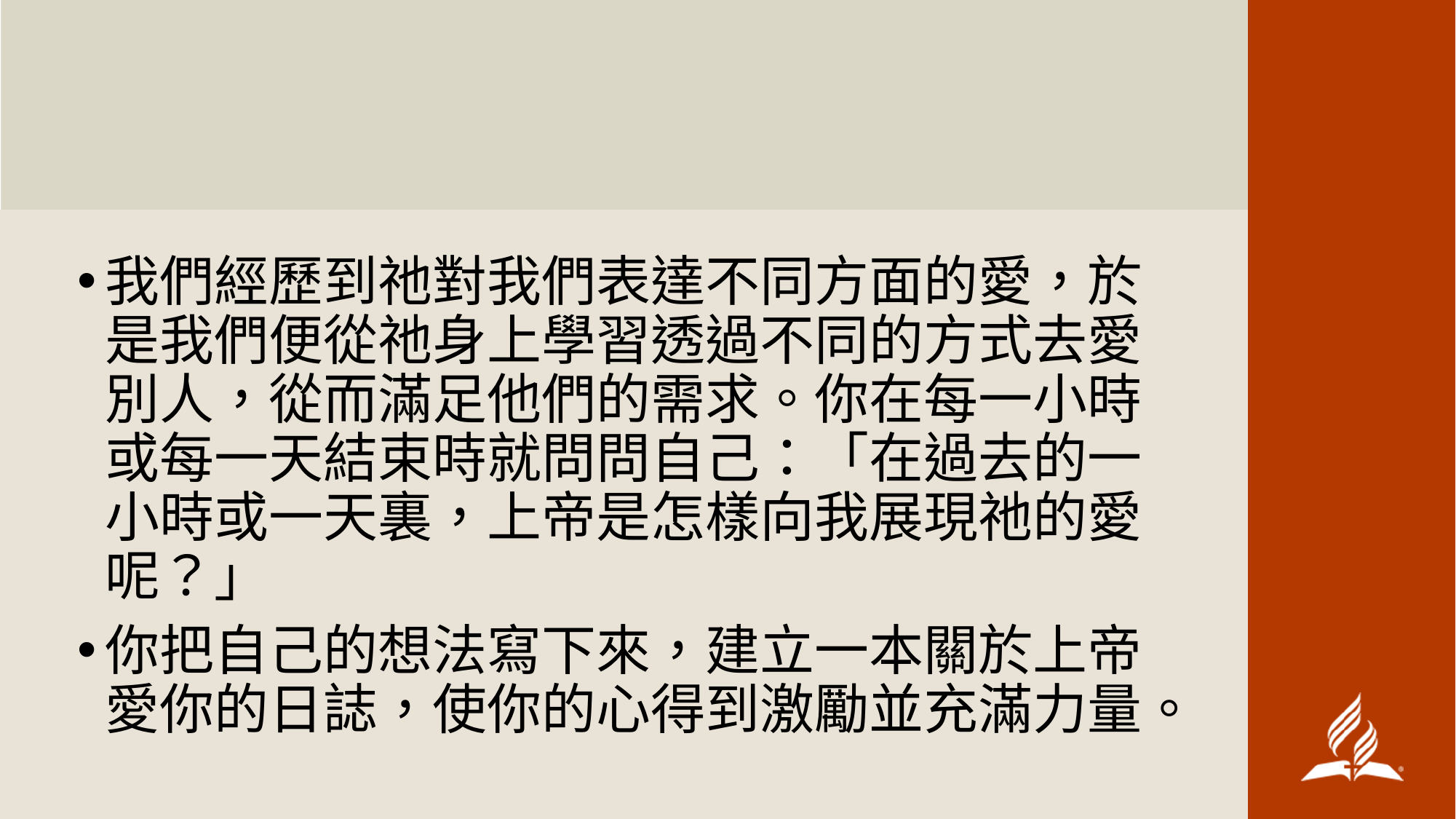

我們經歷到祂對我們表達不同方面的愛，於是我們便從祂身上學習透過不同的方式去愛別人，從而滿足他們的需求。你在每一小時或每一天結束時就問問自己：「在過去的一小時或一天裏，上帝是怎樣向我展現祂的愛呢？」
你把自己的想法寫下來，建立一本關於上帝愛你的日誌，使你的心得到激勵並充滿力量。